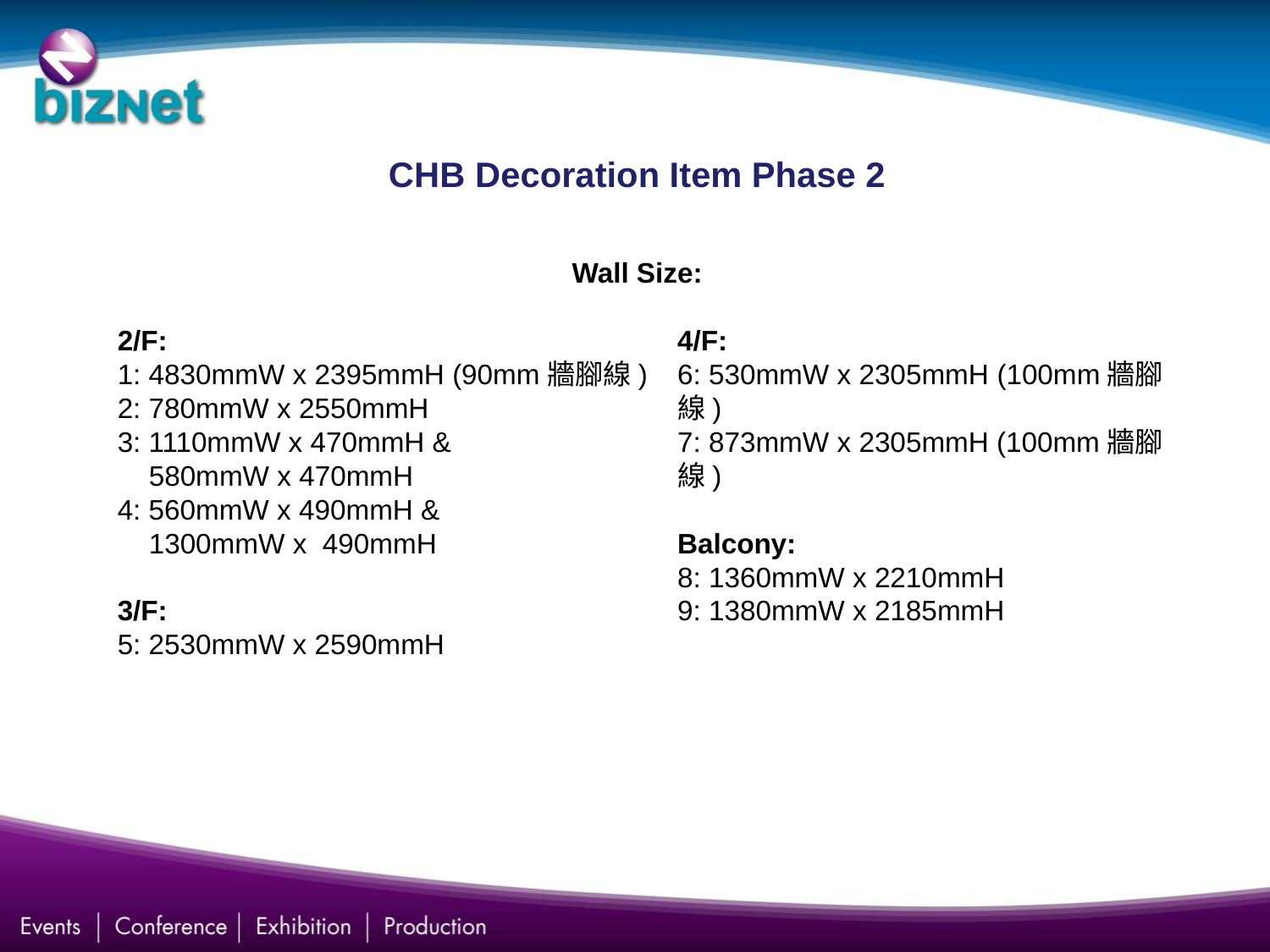

#
CHB Decoration Item Phase 2
Wall Size:

2/F:
1: 4830mmW x 2395mmH (90mm牆腳線)
2: 780mmW x 2550mmH
3: 1110mmW x 470mmH &
    580mmW x 470mmH
4: 560mmW x 490mmH &
    1300mmW x  490mmH

3/F:
5: 2530mmW x 2590mmH

4/F:
6: 530mmW x 2305mmH (100mm牆腳線)
7: 873mmW x 2305mmH (100mm牆腳線)

Balcony:
8: 1360mmW x 2210mmH
9: 1380mmW x 2185mmH